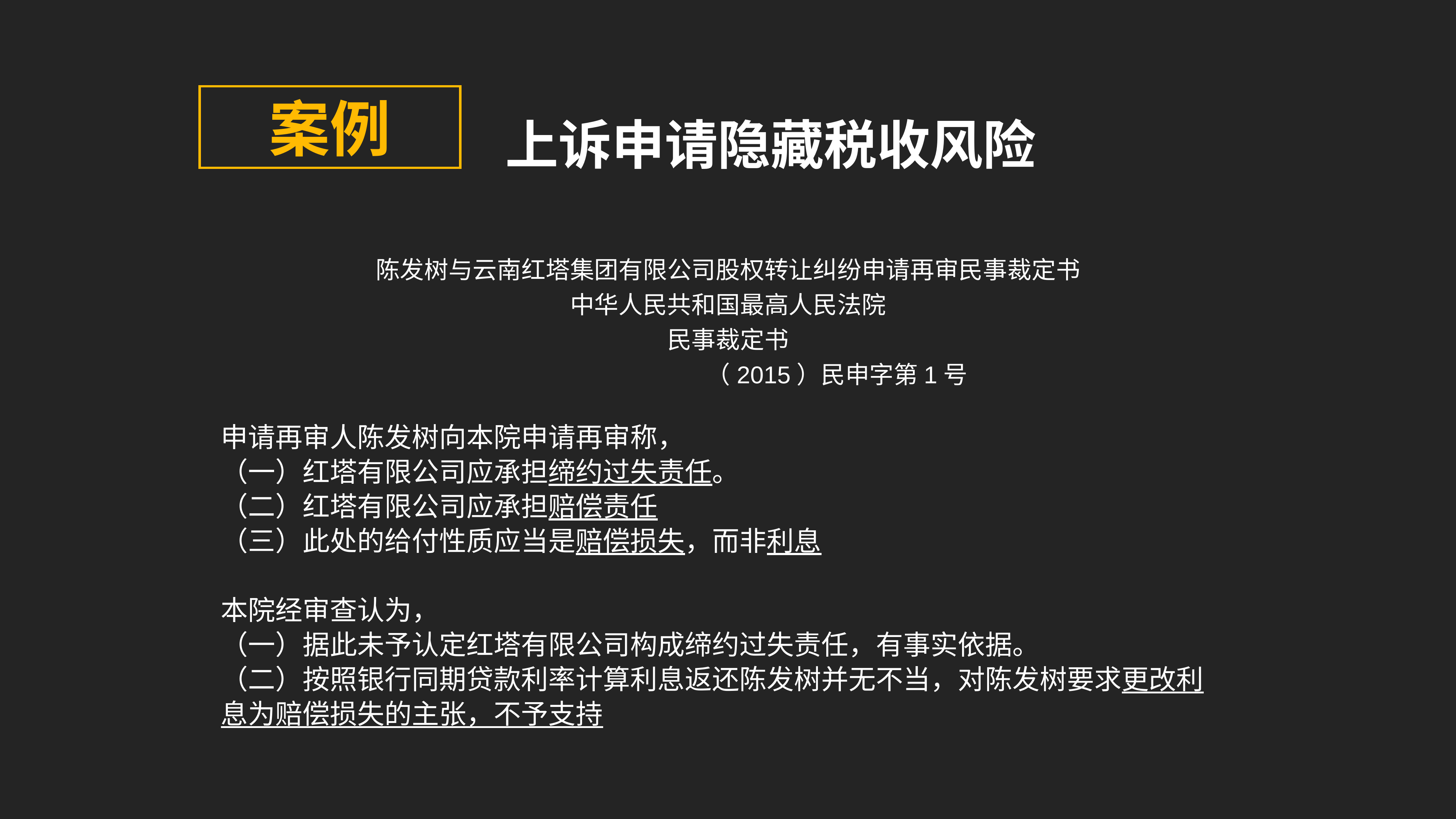

案例

上诉申请隐藏税收风险
陈发树与云南红塔集团有限公司股权转让纠纷申请再审民事裁定书
中华人民共和国最高人民法院
民事裁定书
                                        （2015）民申字第1号
申请再审人陈发树向本院申请再审称，
（一）红塔有限公司应承担缔约过失责任。
（二）红塔有限公司应承担赔偿责任
（三）此处的给付性质应当是赔偿损失，而非利息

本院经审查认为，
（一）据此未予认定红塔有限公司构成缔约过失责任，有事实依据。
（二）按照银行同期贷款利率计算利息返还陈发树并无不当，对陈发树要求更改利
息为赔偿损失的主张，不予支持